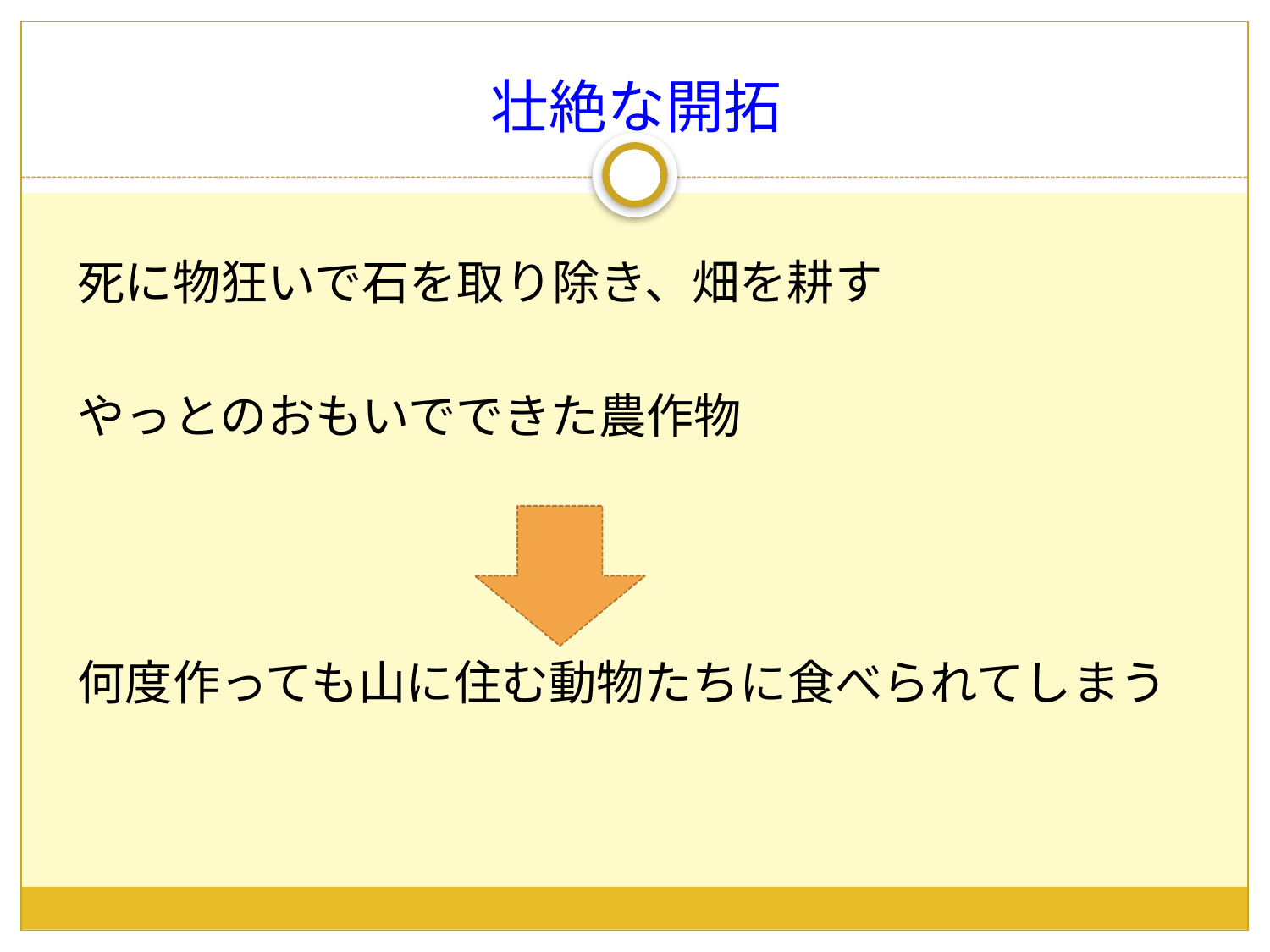

# 壮絶な開拓
死に物狂いで石を取り除き、畑を耕す

やっとのおもいでできた農作物

何度作っても山に住む動物たちに食べられてしまう